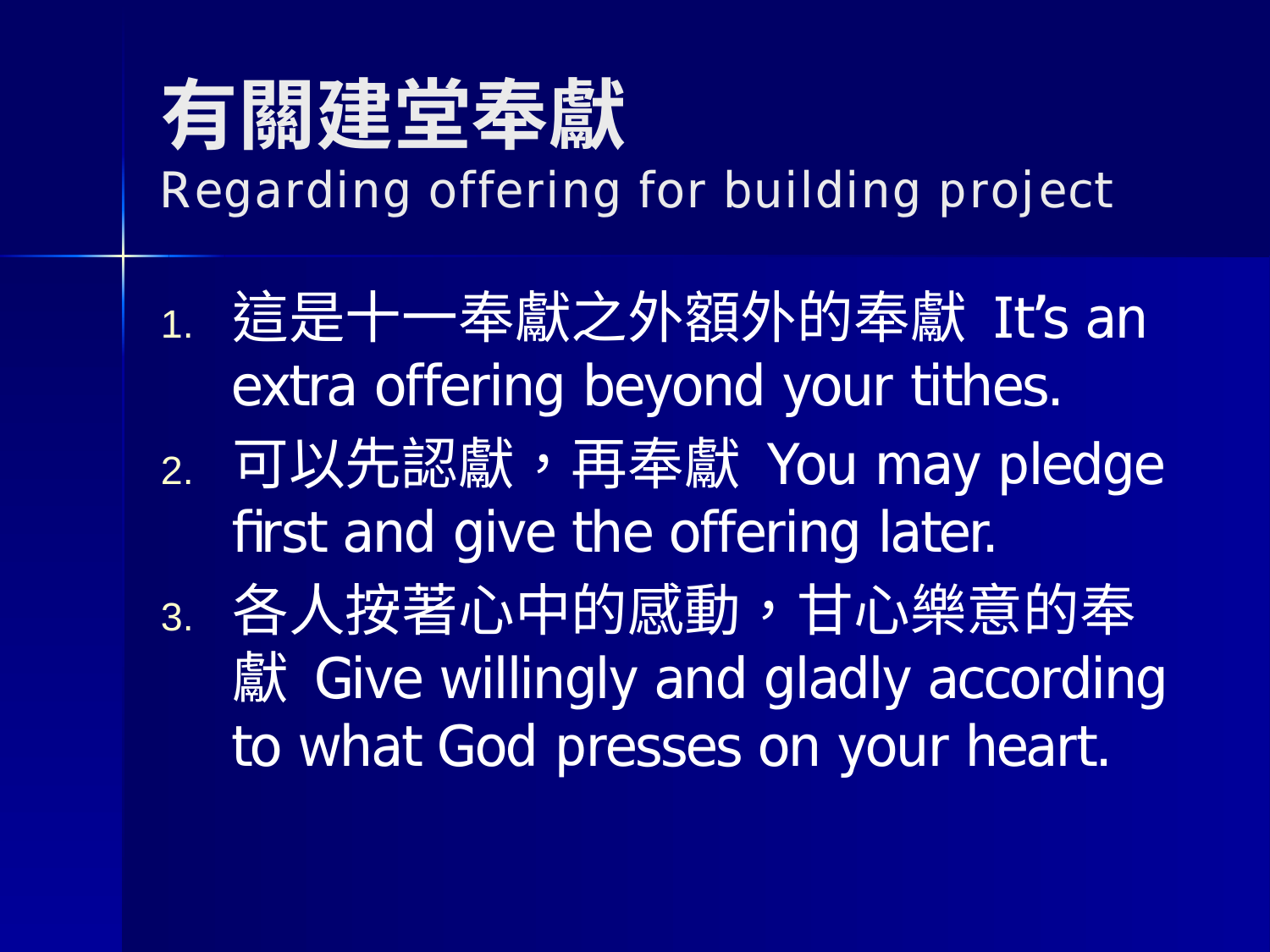

# 有關建堂奉獻 Regarding offering for building project
這是十一奉獻之外額外的奉獻 It’s an extra offering beyond your tithes.
可以先認獻，再奉獻 You may pledge first and give the offering later.
各人按著心中的感動，甘心樂意的奉獻 Give willingly and gladly according to what God presses on your heart.